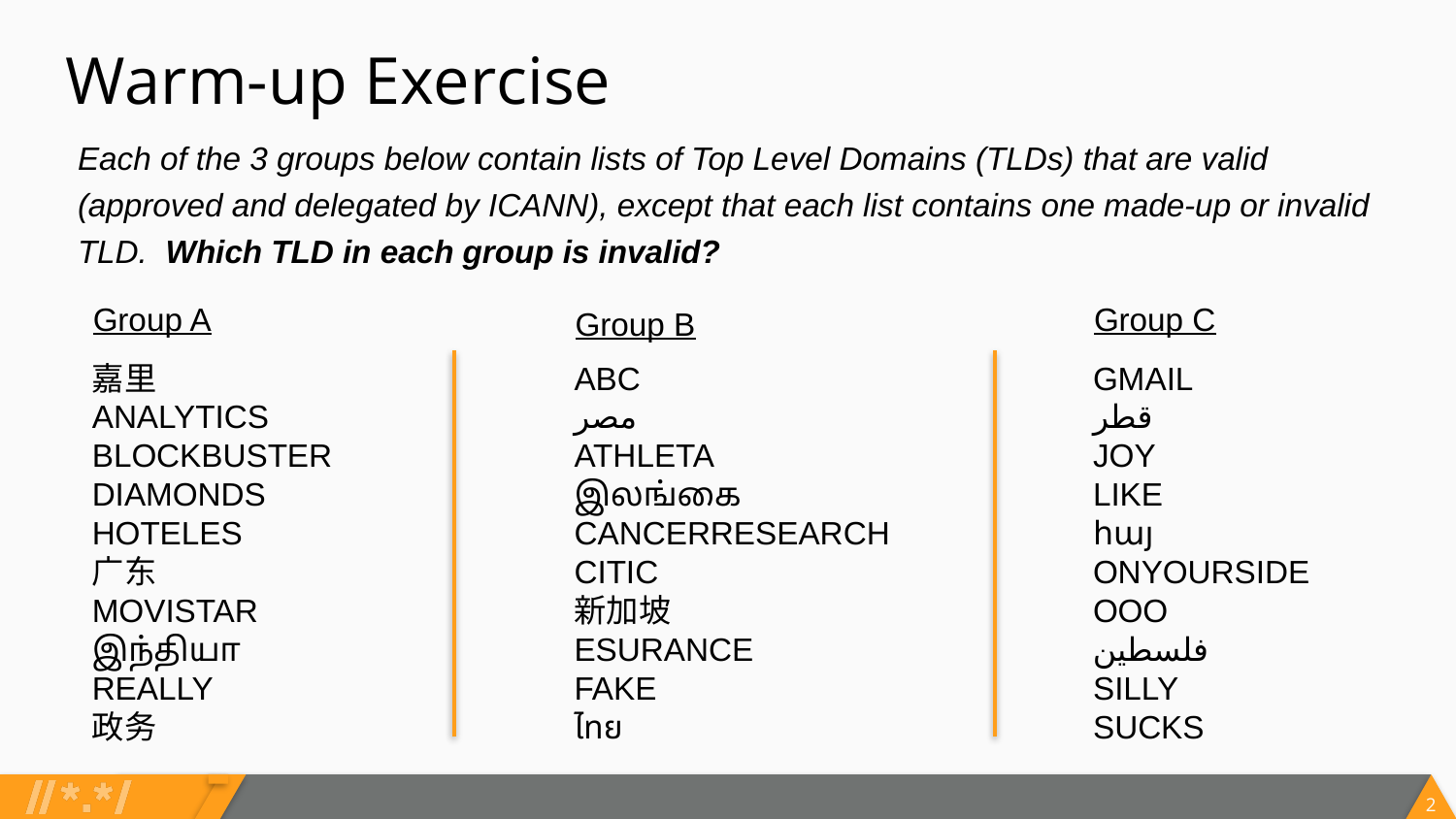

# Warm-up Exercise
Each of the 3 groups below contain lists of Top Level Domains (TLDs) that are valid (approved and delegated by ICANN), except that each list contains one made-up or invalid TLD.  Which TLD in each group is invalid?
Group A
Group C
Group B
嘉里
ANALYTICS
BLOCKBUSTER
DIAMONDS
HOTELES
广东
MOVISTAR
இந்தியா
REALLY
政务
ABC
مصر
ATHLETA
இலங்கை
CANCERRESEARCH
CITIC
新加坡
ESURANCE
FAKE
ไทย
GMAIL
قطر
JOY
LIKE
հայ
ONYOURSIDE
OOO
فلسطين
SILLY
SUCKS